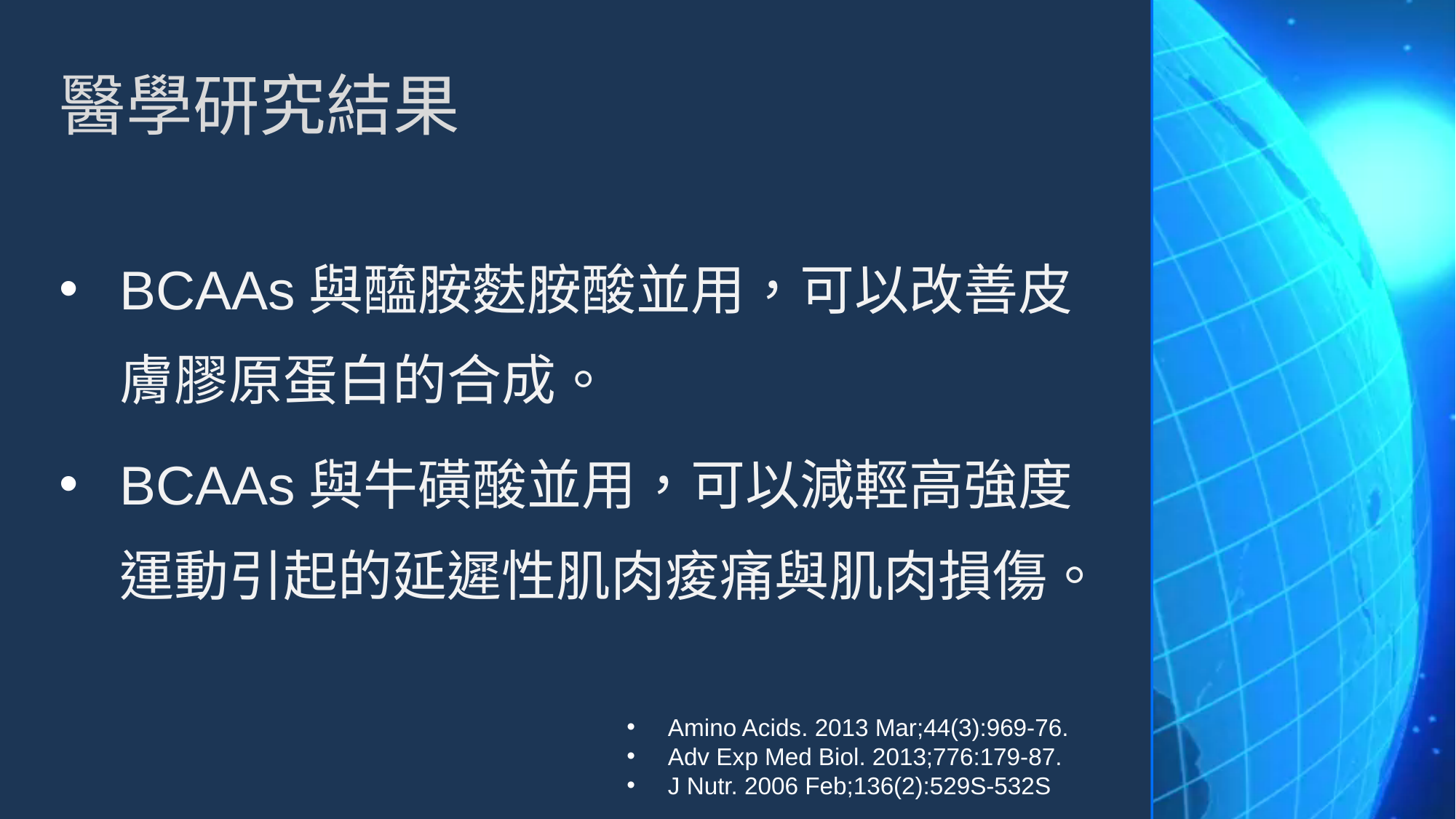

# 醫學研究結果
BCAAs與醯胺麩胺酸並用，可以改善皮膚膠原蛋白的合成。
BCAAs與牛磺酸並用，可以減輕高強度運動引起的延遲性肌肉痠痛與肌肉損傷。
Amino Acids. 2013 Mar;44(3):969-76.
Adv Exp Med Biol. 2013;776:179-87.
J Nutr. 2006 Feb;136(2):529S-532S